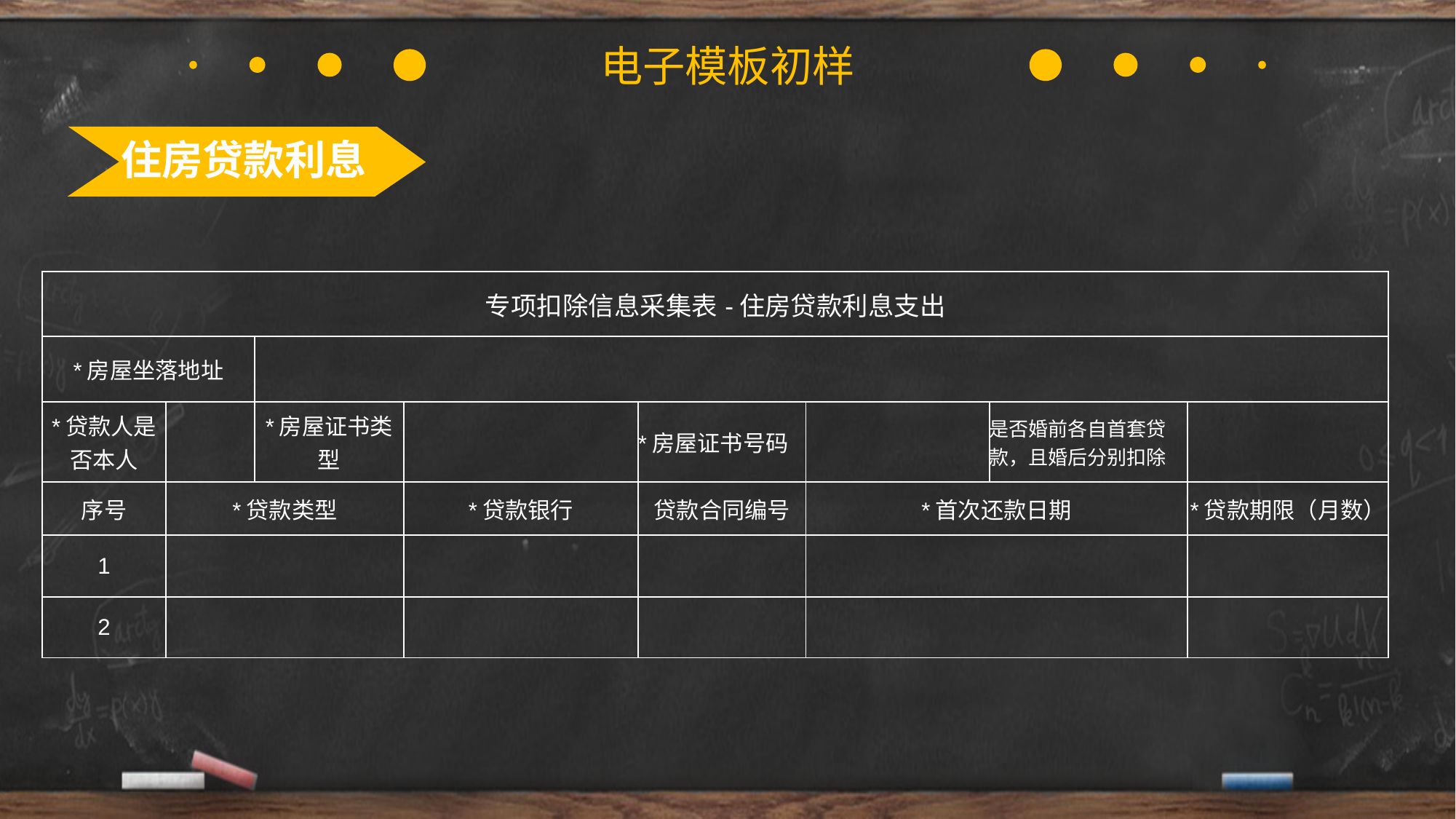

电子模板初样

住房贷款利息
| 专项扣除信息采集表-住房贷款利息支出 |  |  |  |  |  |  |  |
| --- | --- | --- | --- | --- | --- | --- | --- |
| \*房屋坐落地址 |  |  |  |  |  |  |  |
| \*贷款人是否本人 |  | \*房屋证书类型 |  | \*房屋证书号码 |  | 是否婚前各自首套贷款，且婚后分别扣除 |  |
| 序号 | \*贷款类型 |  | \*贷款银行 | 贷款合同编号 | \*首次还款日期 |  | \*贷款期限（月数） |
| 1 |  |  |  |  |  |  |  |
| 2 |  |  |  |  |  |  |  |